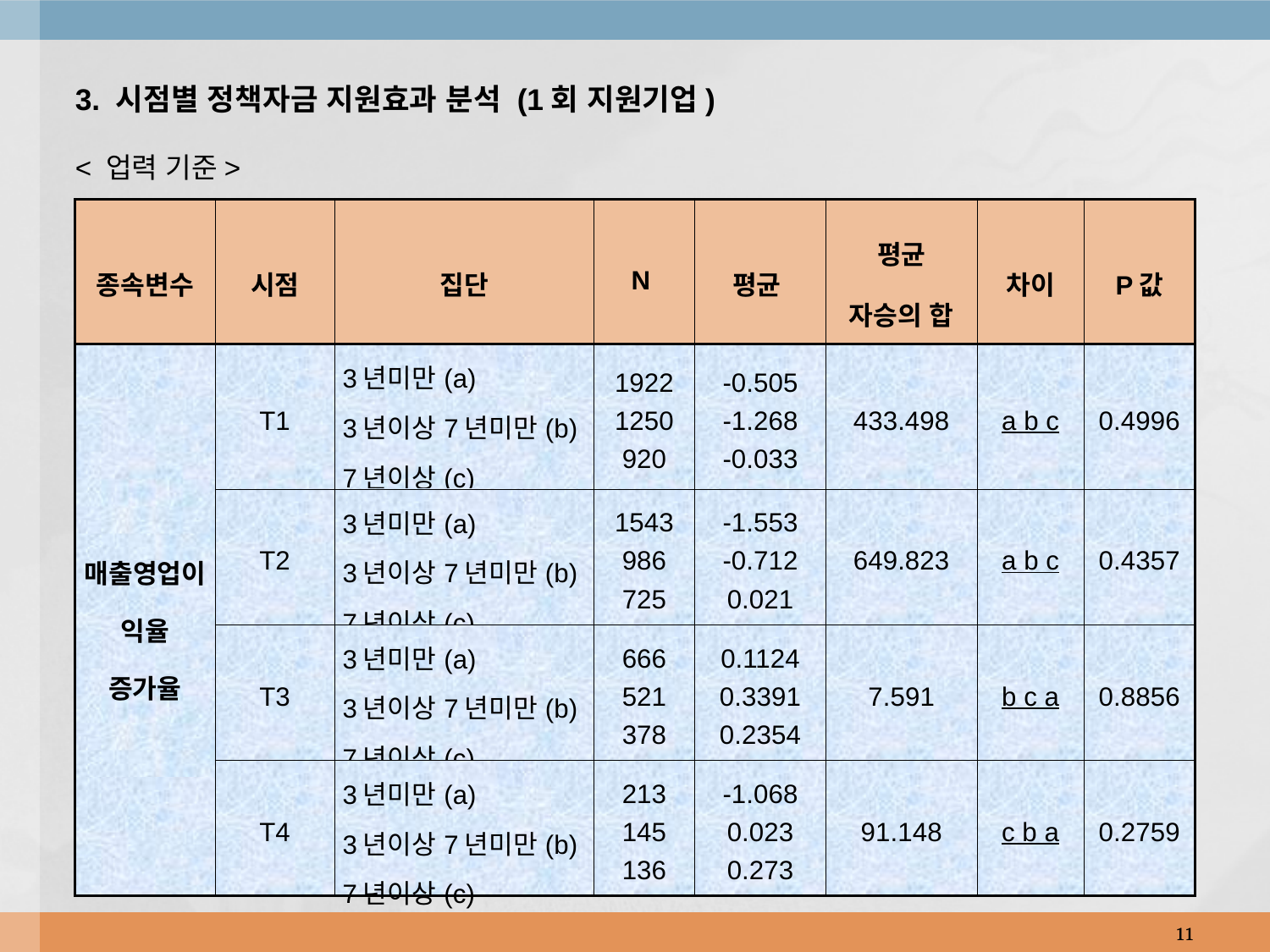

3. 시점별 정책자금 지원효과 분석 (1회 지원기업)
< 업력 기준>

| 종속변수 | 시점 | 집단 | N | 평균 | 평균 자승의 합 | 차이 | P값 |
| --- | --- | --- | --- | --- | --- | --- | --- |
| 매출영업이익율 증가율 | T1 | 3년미만(a) 3년이상7년미만(b) 7년이상(c) | 1922 1250 920 | -0.505 -1.268 -0.033 | 433.498 | a b c | 0.4996 |
|  | T2 | 3년미만(a) 3년이상7년미만(b) 7년이상(c) | 1543 986 725 | -1.553 -0.712 0.021 | 649.823 | a b c | 0.4357 |
|  | T3 | 3년미만(a) 3년이상7년미만(b) 7년이상(c) | 666 521 378 | 0.1124 0.3391 0.2354 | 7.591 | b c a | 0.8856 |
|  | T4 | 3년미만(a) 3년이상7년미만(b) 7년이상(c) | 213 145 136 | -1.068 0.023 0.273 | 91.148 | c b a | 0.2759 |
11